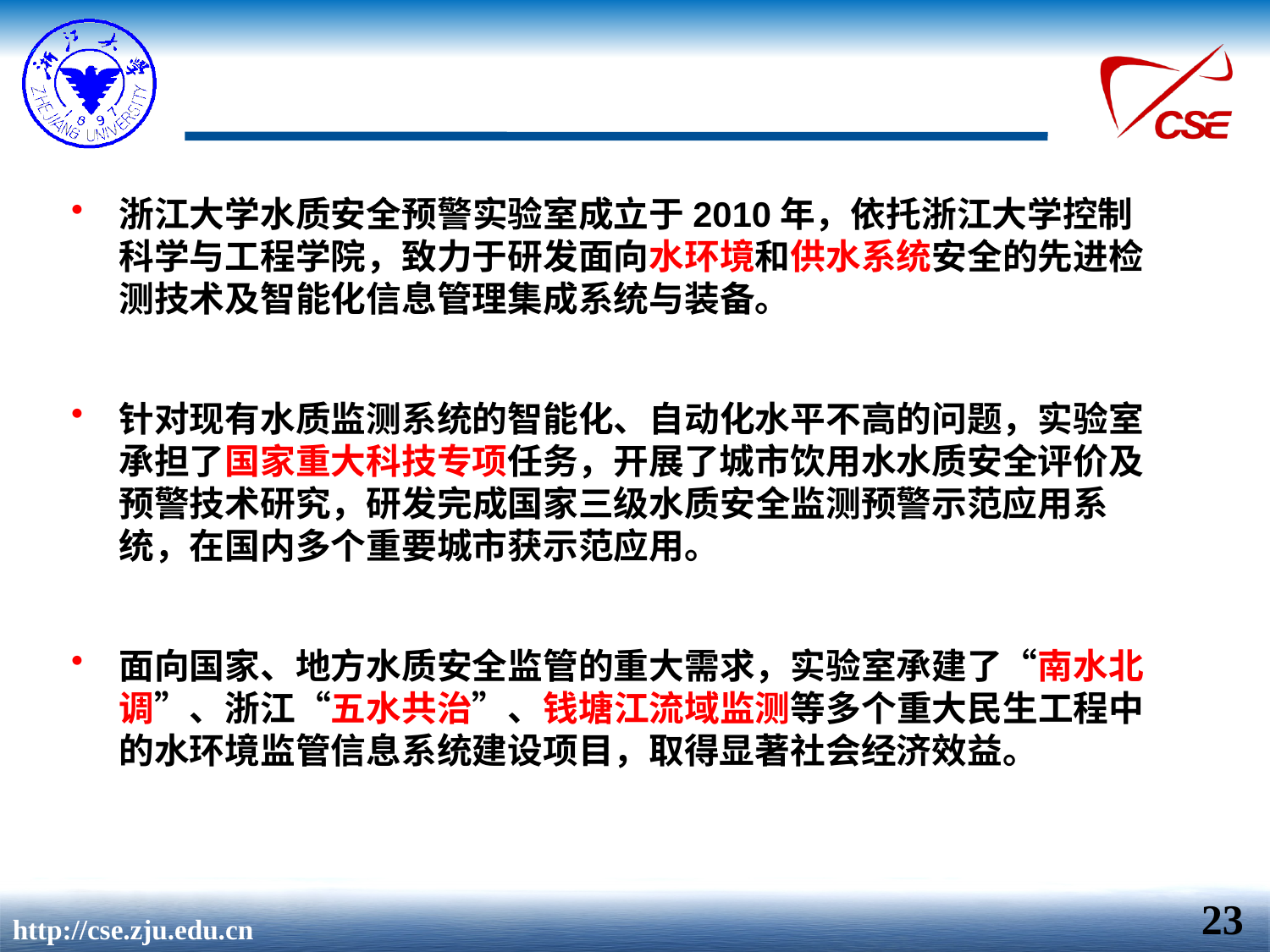

浙江大学水质安全预警实验室成立于2010年，依托浙江大学控制科学与工程学院，致力于研发面向水环境和供水系统安全的先进检测技术及智能化信息管理集成系统与装备。

针对现有水质监测系统的智能化、自动化水平不高的问题，实验室承担了国家重大科技专项任务，开展了城市饮用水水质安全评价及预警技术研究，研发完成国家三级水质安全监测预警示范应用系统，在国内多个重要城市获示范应用。

面向国家、地方水质安全监管的重大需求，实验室承建了“南水北调”、浙江“五水共治”、钱塘江流域监测等多个重大民生工程中的水环境监管信息系统建设项目，取得显著社会经济效益。